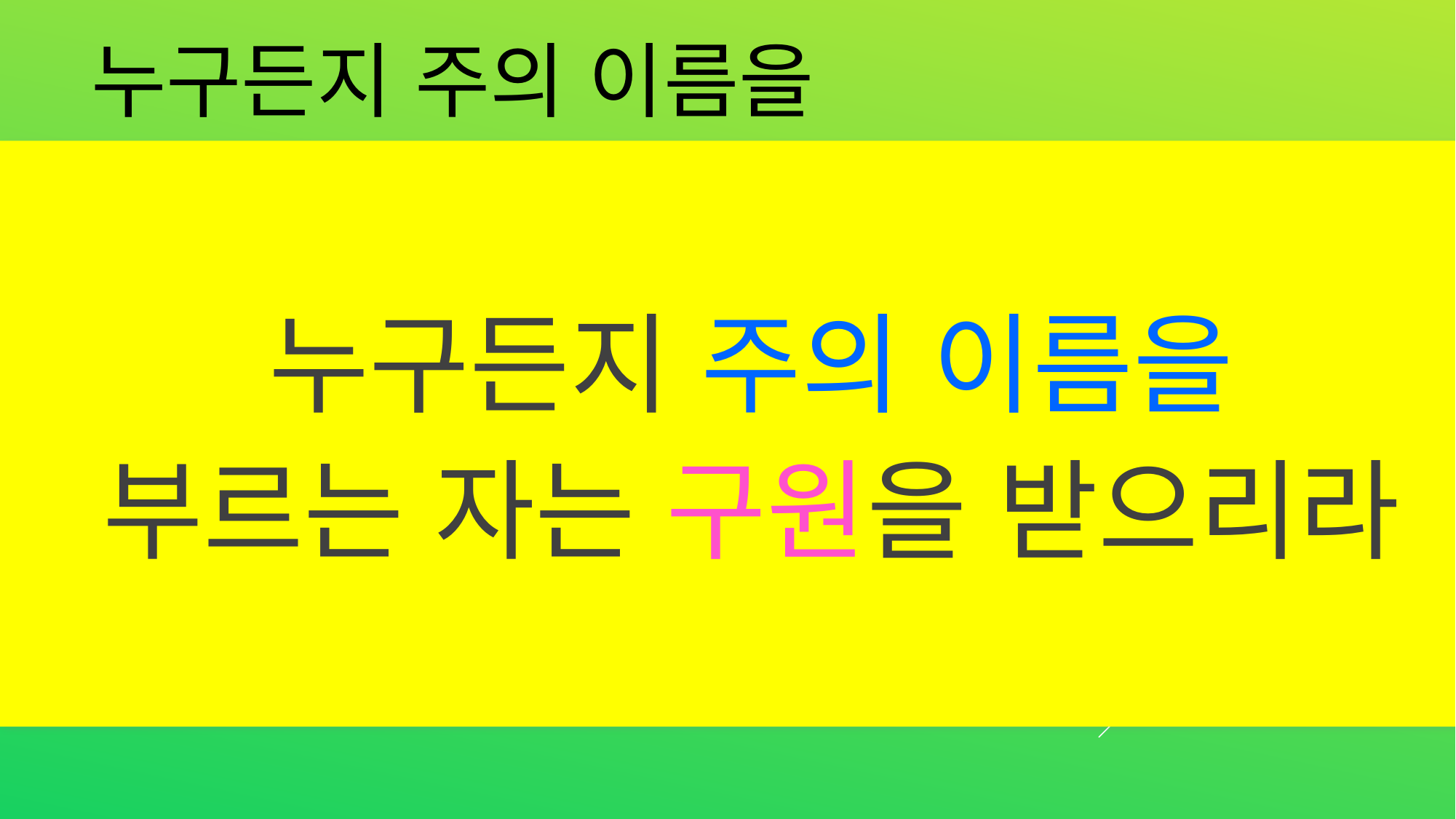

누구든지 주의 이름을
누구든지 주의 이름을
부르는 자는 구원을 받으리라